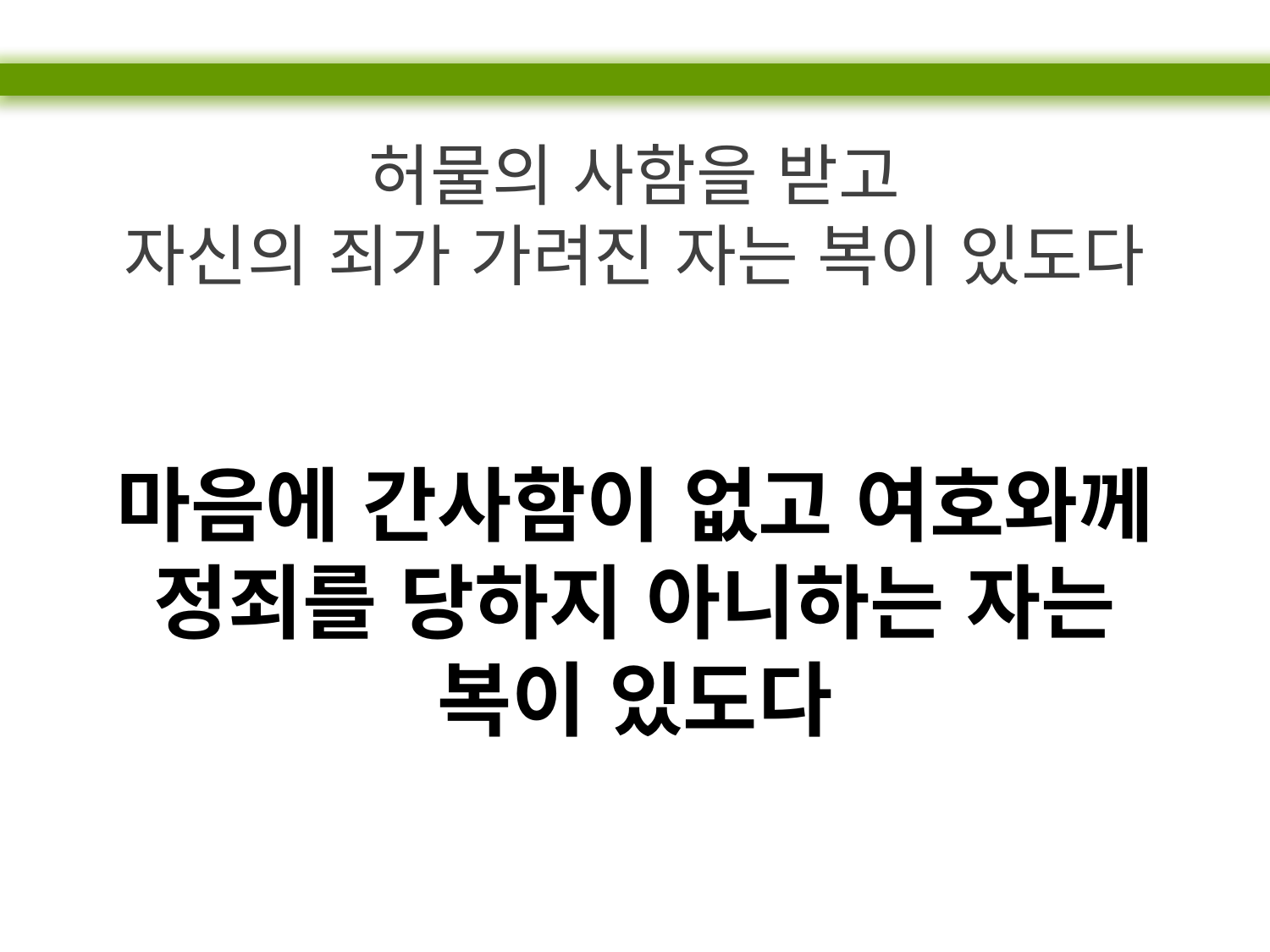

허물의 사함을 받고
자신의 죄가 가려진 자는 복이 있도다
마음에 간사함이 없고 여호와께 정죄를 당하지 아니하는 자는
복이 있도다